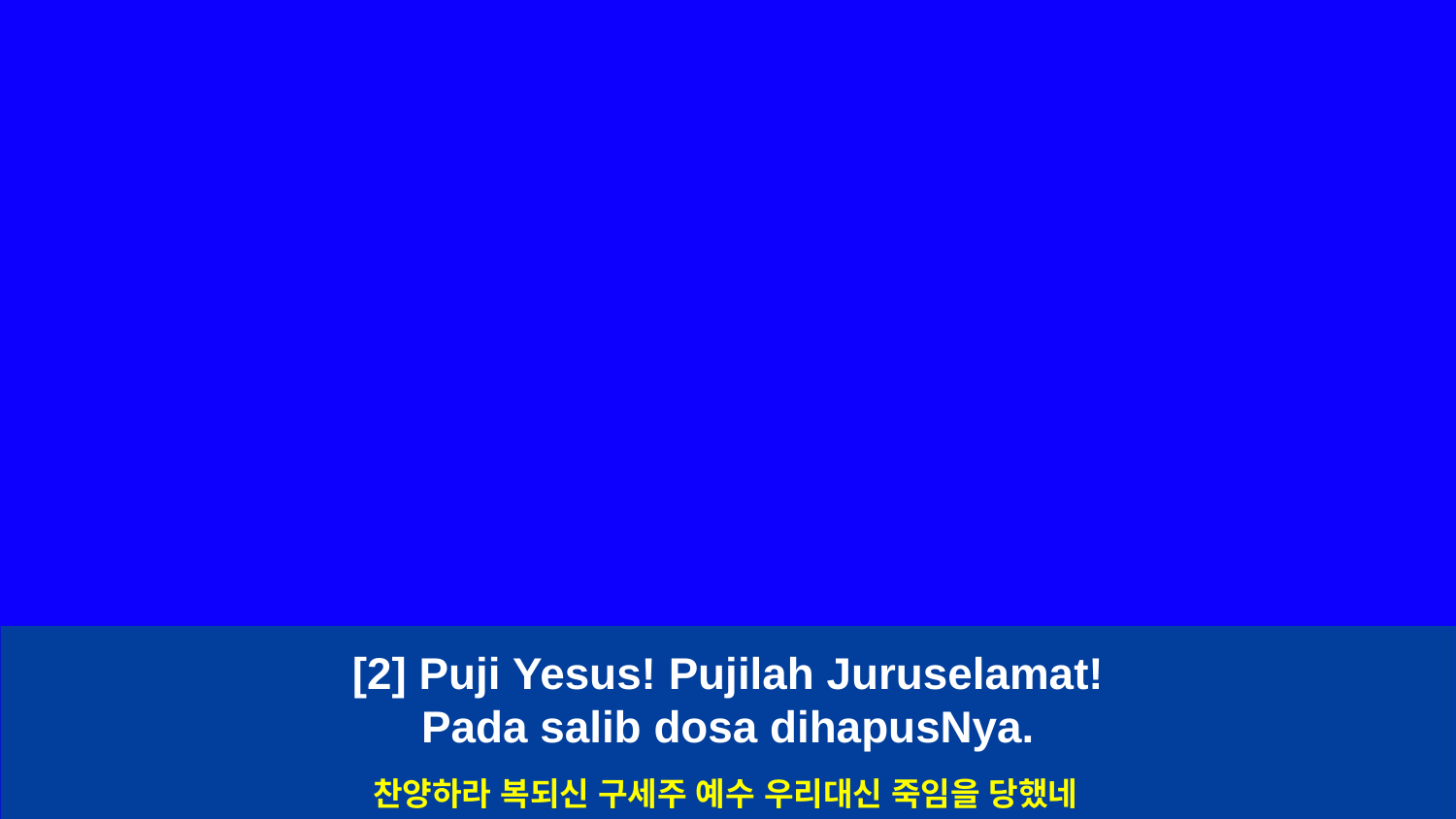

[2] Puji Yesus! Pujilah Juruselamat!
Pada salib dosa dihapusNya.
찬양하라 복되신 구세주 예수 우리대신 죽임을 당했네